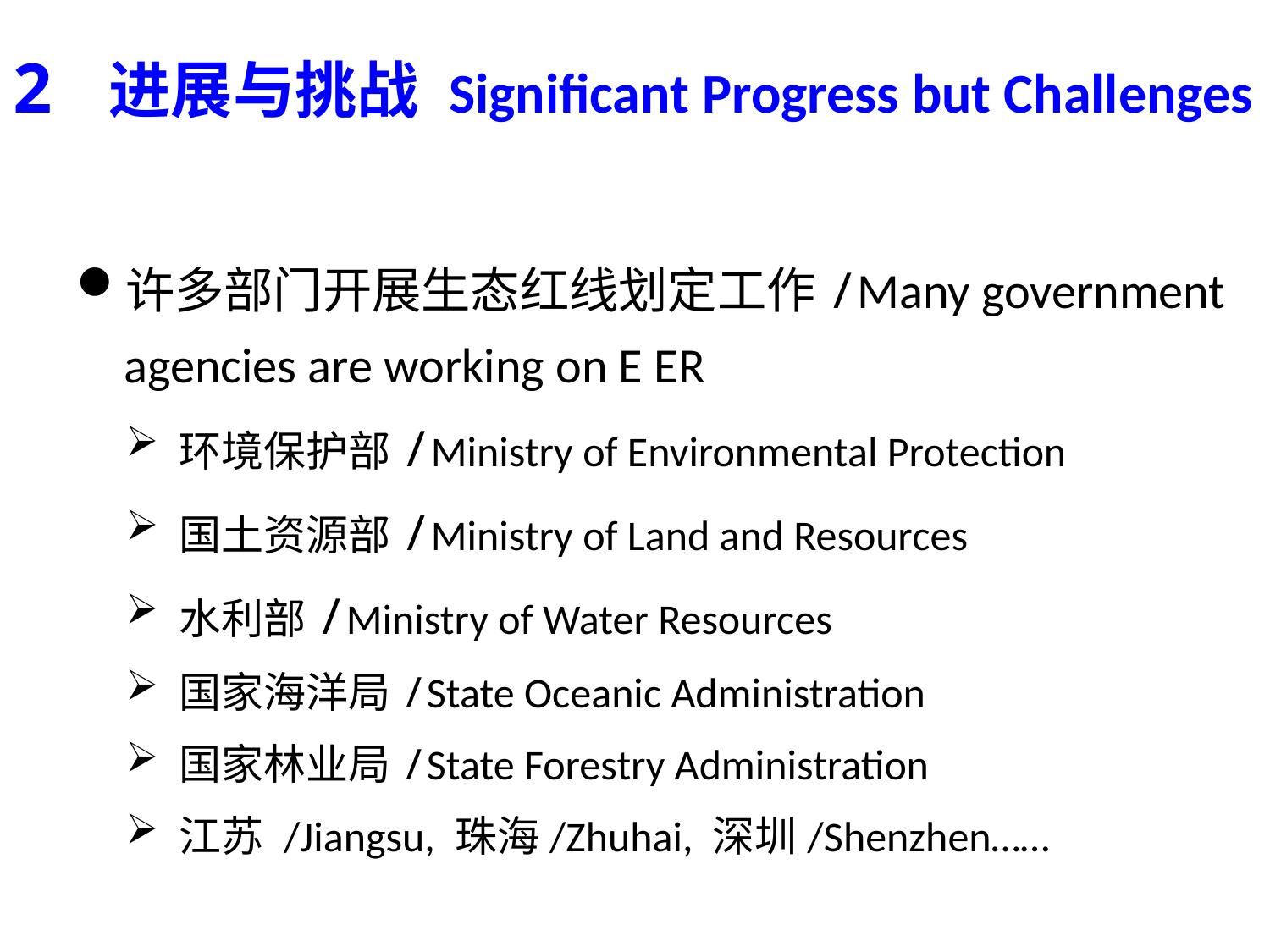

2 进展与挑战 Significant Progress but Challenges
许多部门开展生态红线划定工作/Many government agencies are working on E ER
环境保护部/Ministry of Environmental Protection
国土资源部/Ministry of Land and Resources
水利部/Ministry of Water Resources
国家海洋局/State Oceanic Administration
国家林业局/State Forestry Administration
江苏 /Jiangsu, 珠海/Zhuhai, 深圳/Shenzhen……